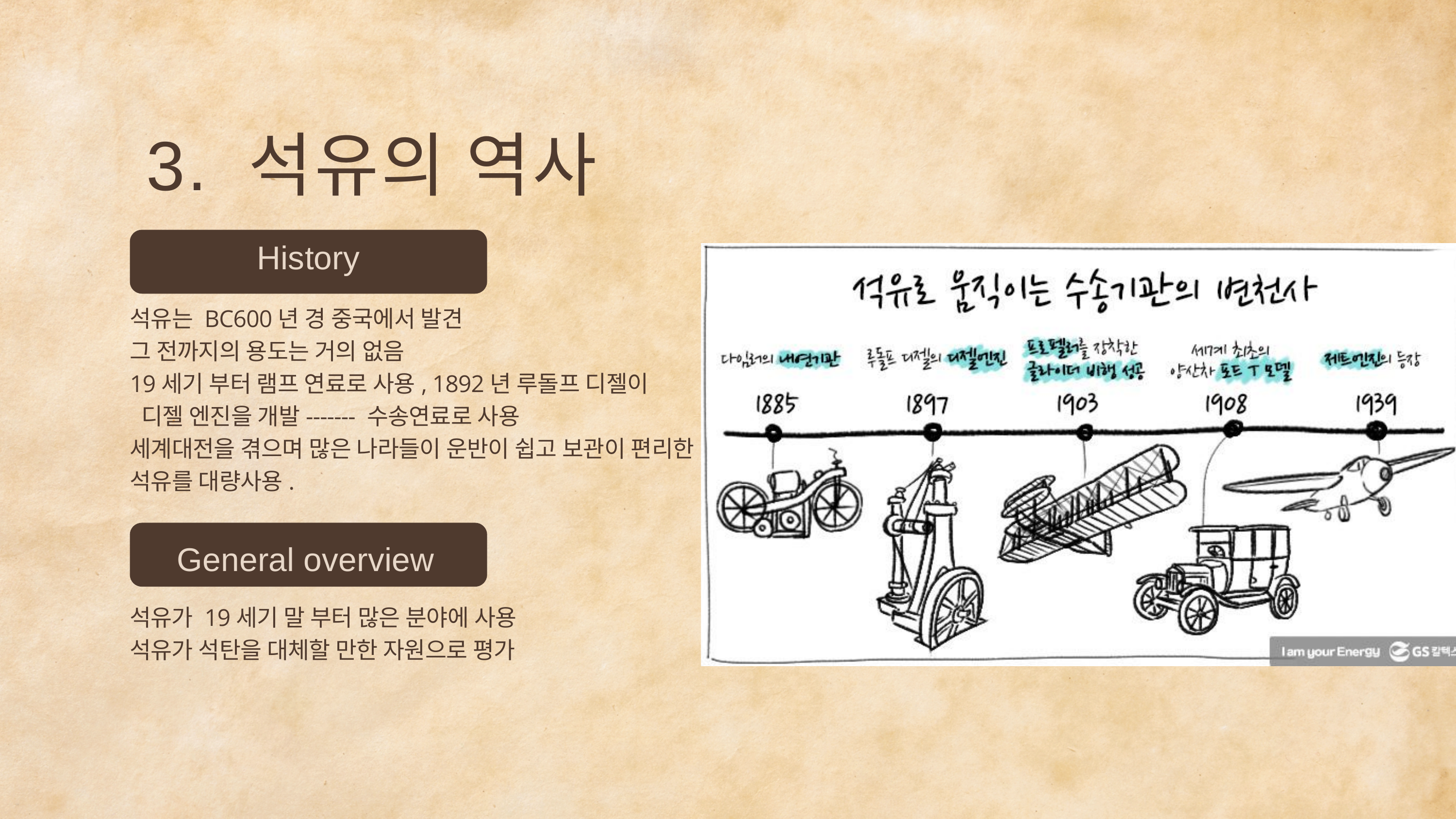

3. 석유의 역사

History

석유는 BC600년 경 중국에서 발견
그 전까지의 용도는 거의 없음
19세기 부터 램프 연료로 사용, 1892년 루돌프 디젤이
 디젤 엔진을 개발------- 수송연료로 사용
세계대전을 겪으며 많은 나라들이 운반이 쉽고 보관이 편리한
석유를 대량사용.

General overview
석유가 19세기 말 부터 많은 분야에 사용
석유가 석탄을 대체할 만한 자원으로 평가